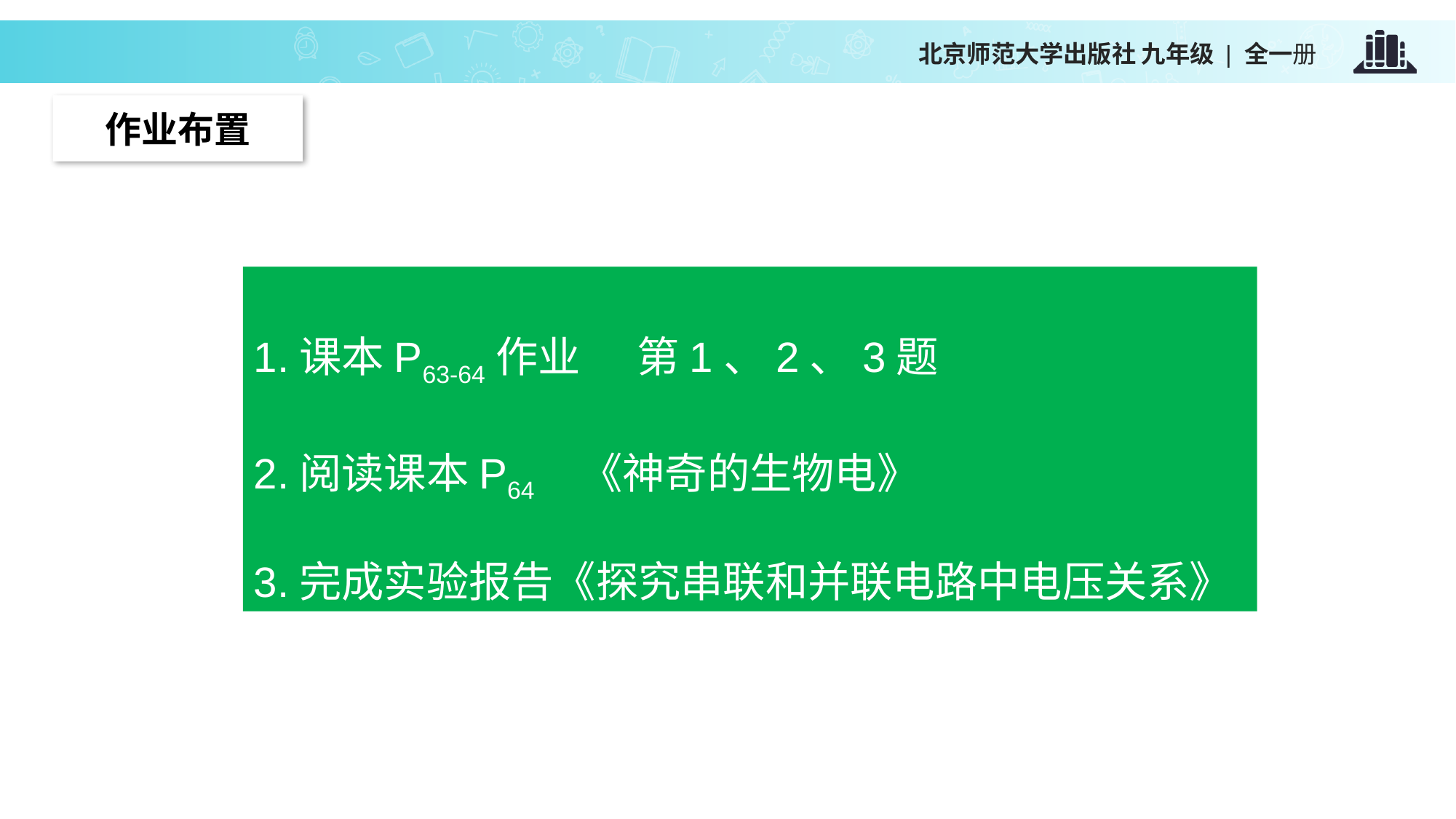

作业布置
1.课本P63-64作业      第1、2、3题
2.阅读课本P64   《神奇的生物电》
3.完成实验报告《探究串联和并联电路中电压关系》